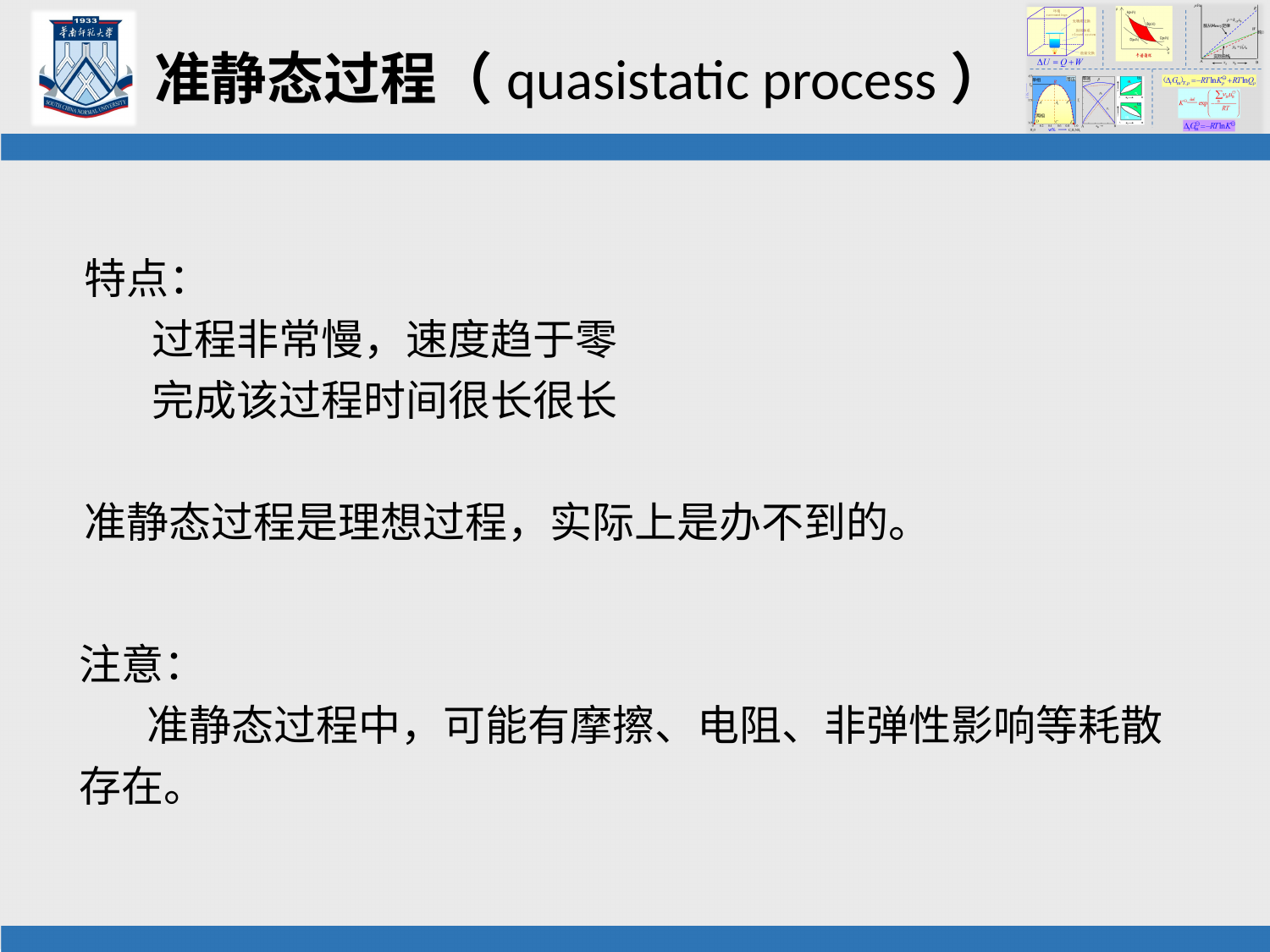

# 准静态过程（quasistatic process）
特点：
      过程非常慢，速度趋于零
      完成该过程时间很长很长

准静态过程是理想过程，实际上是办不到的。
注意：
      准静态过程中，可能有摩擦、电阻、非弹性影响等耗散存在。